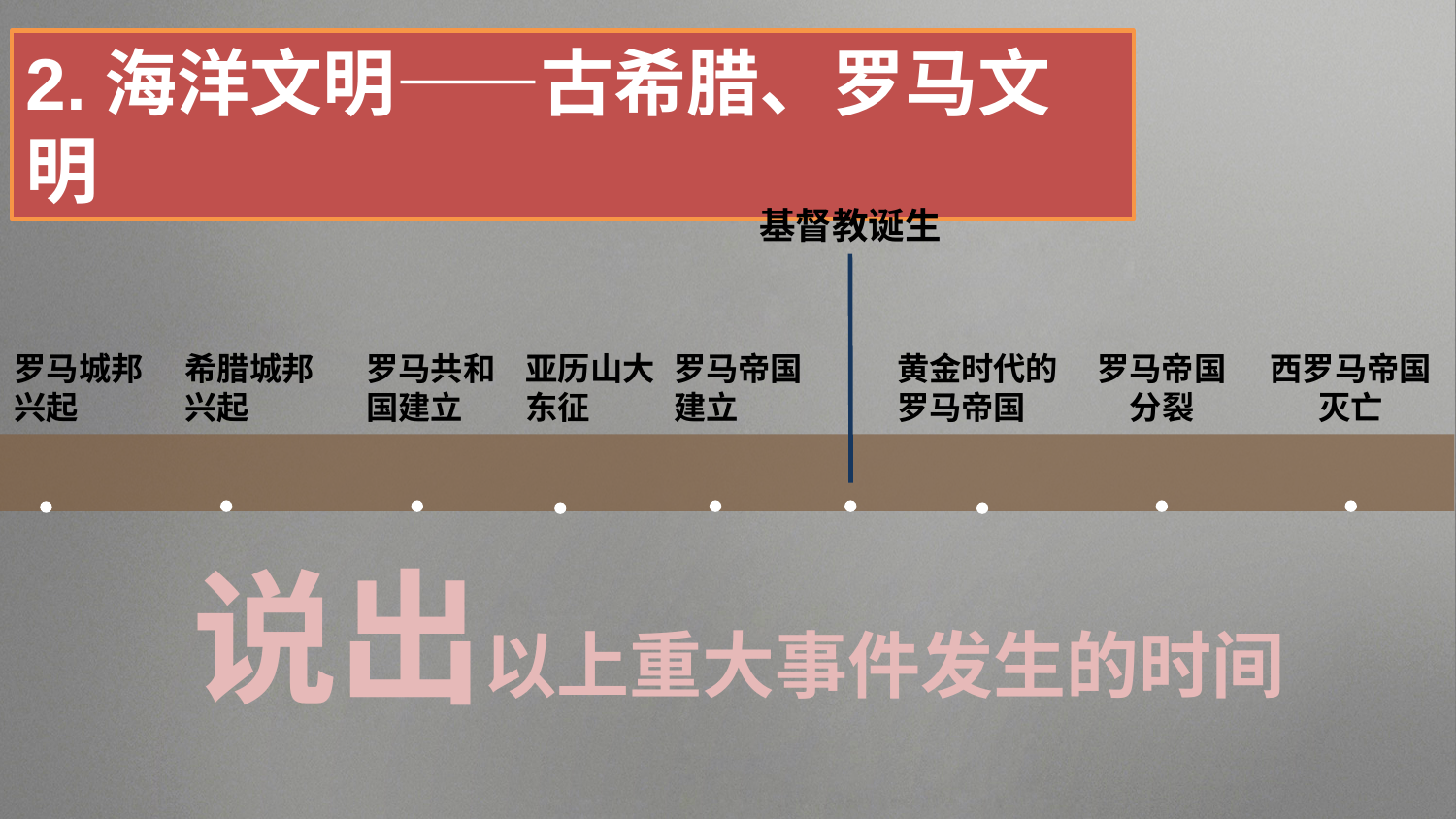

2.海洋文明——古希腊、罗马文明
基督教诞生
罗马城邦
兴起
希腊城邦
兴起
罗马共和
国建立
亚历山大
东征
罗马帝国
建立
黄金时代的罗马帝国
罗马帝国
分裂
西罗马帝国灭亡

说出以上重大事件发生的时间